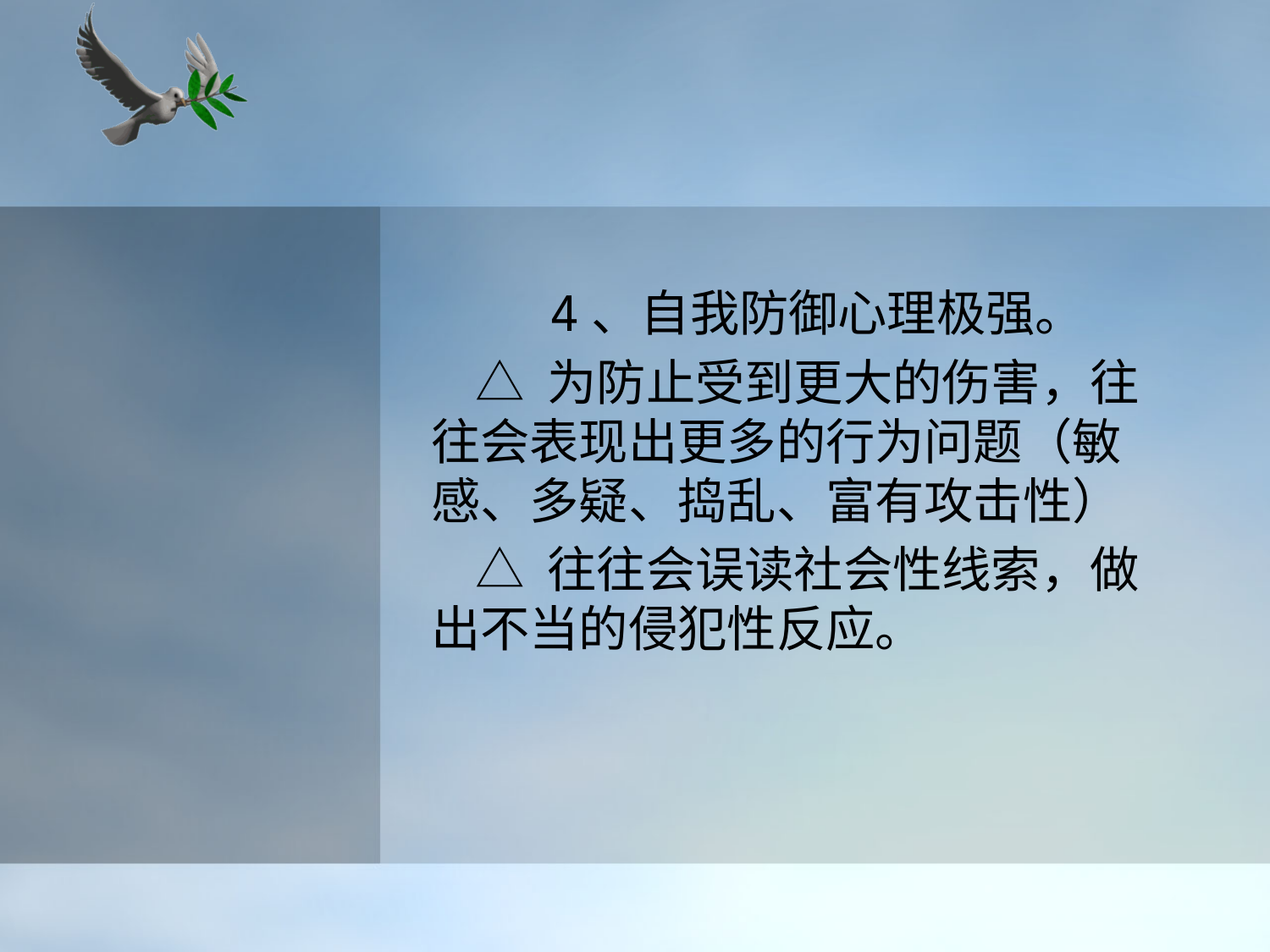

#

    4、自我防御心理极强。
    △ 为防止受到更大的伤害，往往会表现出更多的行为问题（敏感、多疑、捣乱、富有攻击性）
    △ 往往会误读社会性线索，做出不当的侵犯性反应。